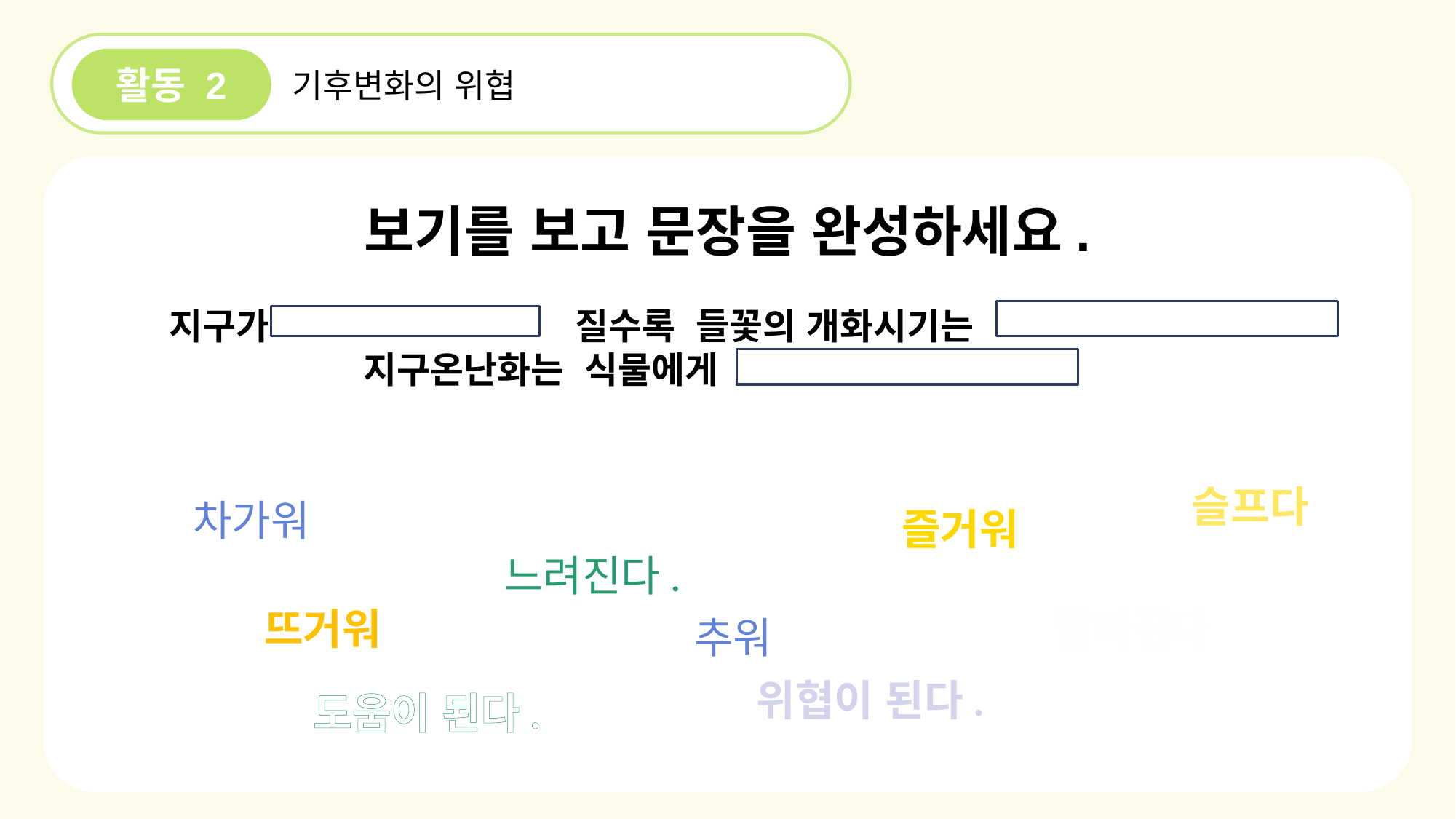

활동 2
기후변화의 위협

보기를 보고 문장을 완성하세요.
지구가                              질수록  들꽃의 개화시기는
지구온난화는  식물에게

슬프다
차가워
즐거워
느려진다.
뜨거워
빨라진다
추워
위협이 된다.
도움이 된다.